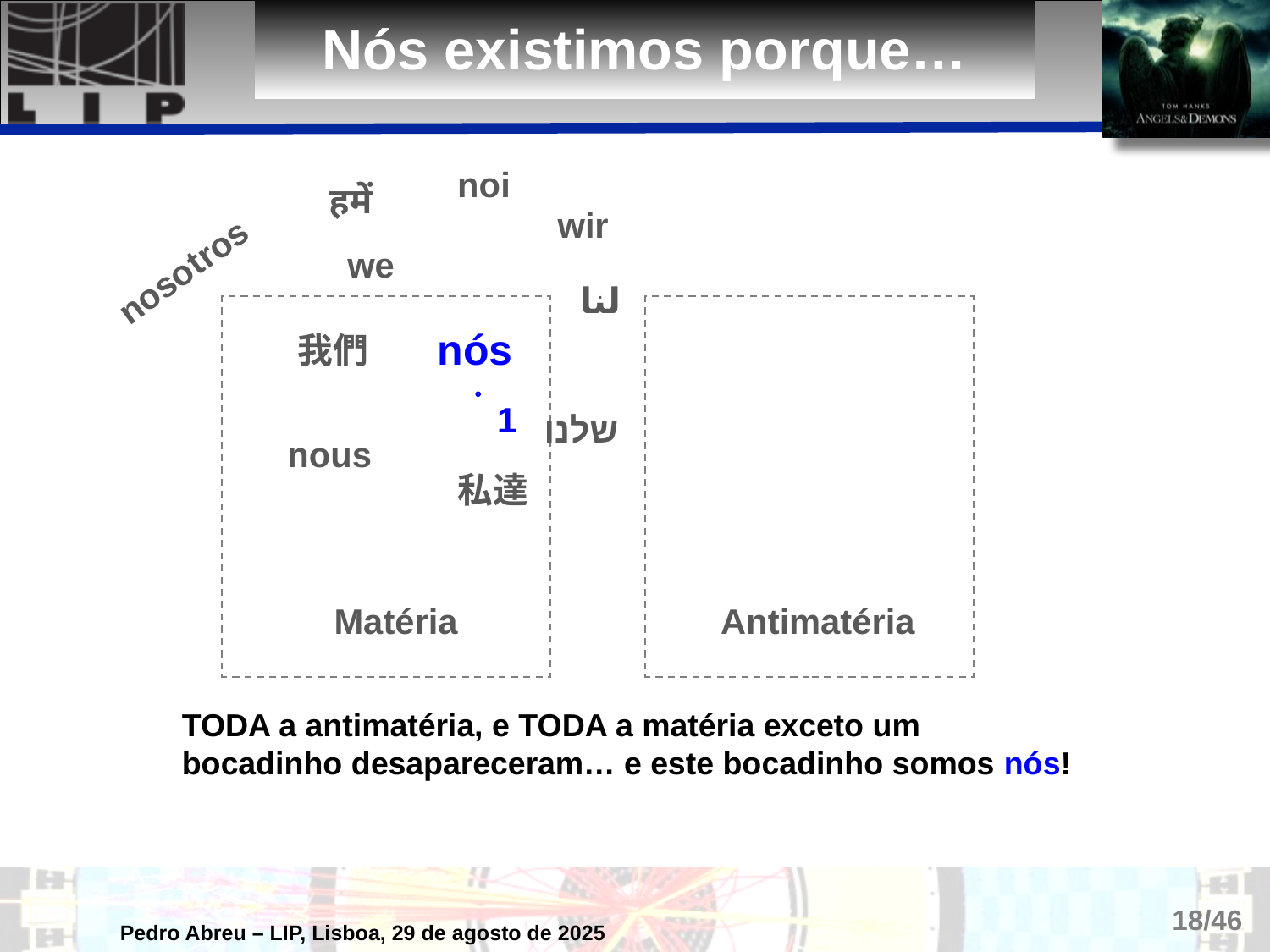

Nós existimos porque…
noi
हमें
wir
nosotros
we
لنا

nós
我們
1

שלנו
nous
私達
Matéria
Antimatéria
TODA a antimatéria, e TODA a matéria exceto um bocadinho desapareceram… e este bocadinho somos nós!
18/46